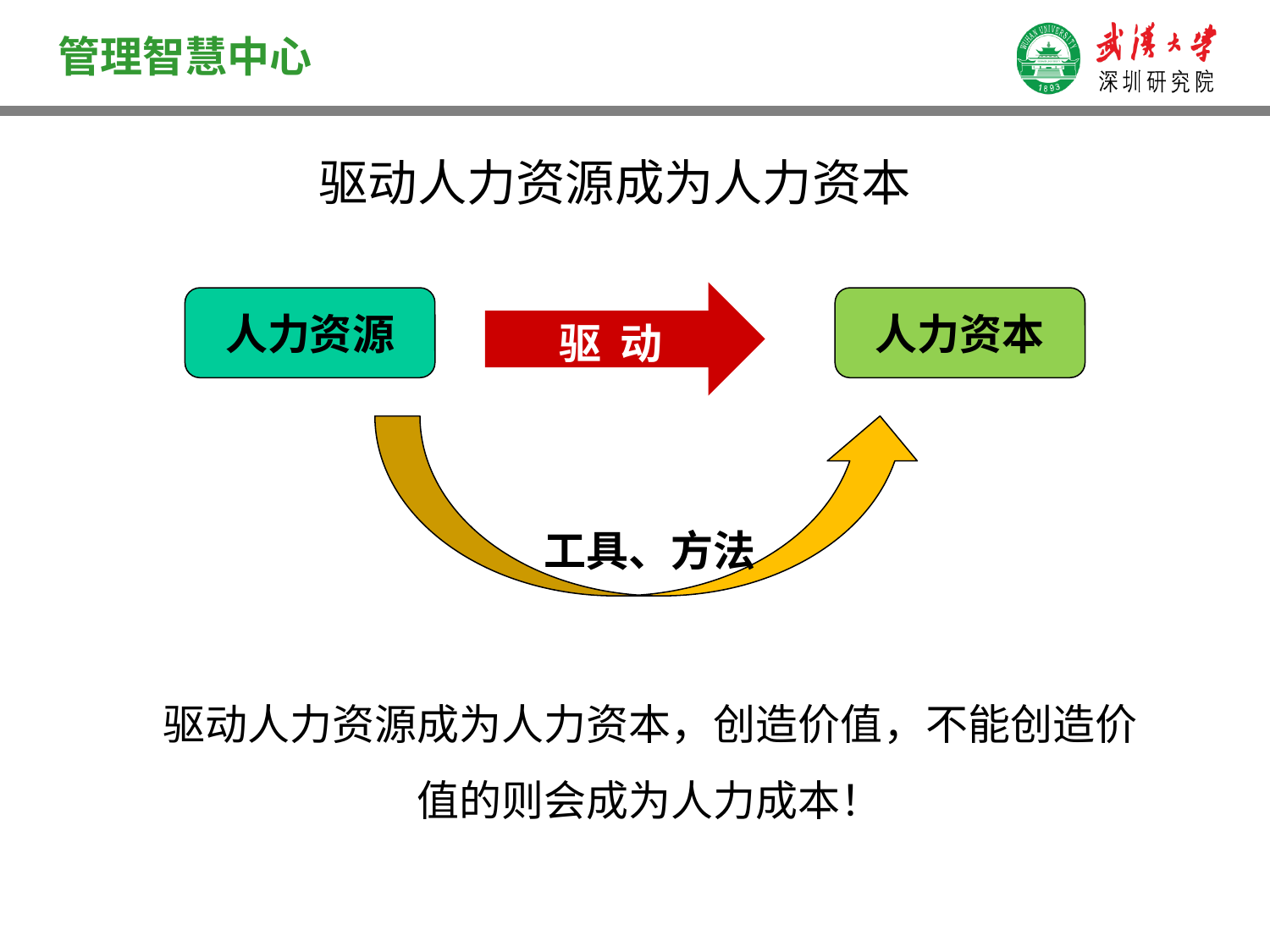

驱动人力资源成为人力资本
驱  动
人力资源
人力资本

工具、方法
驱动人力资源成为人力资本，创造价值，不能创造价值的则会成为人力成本！